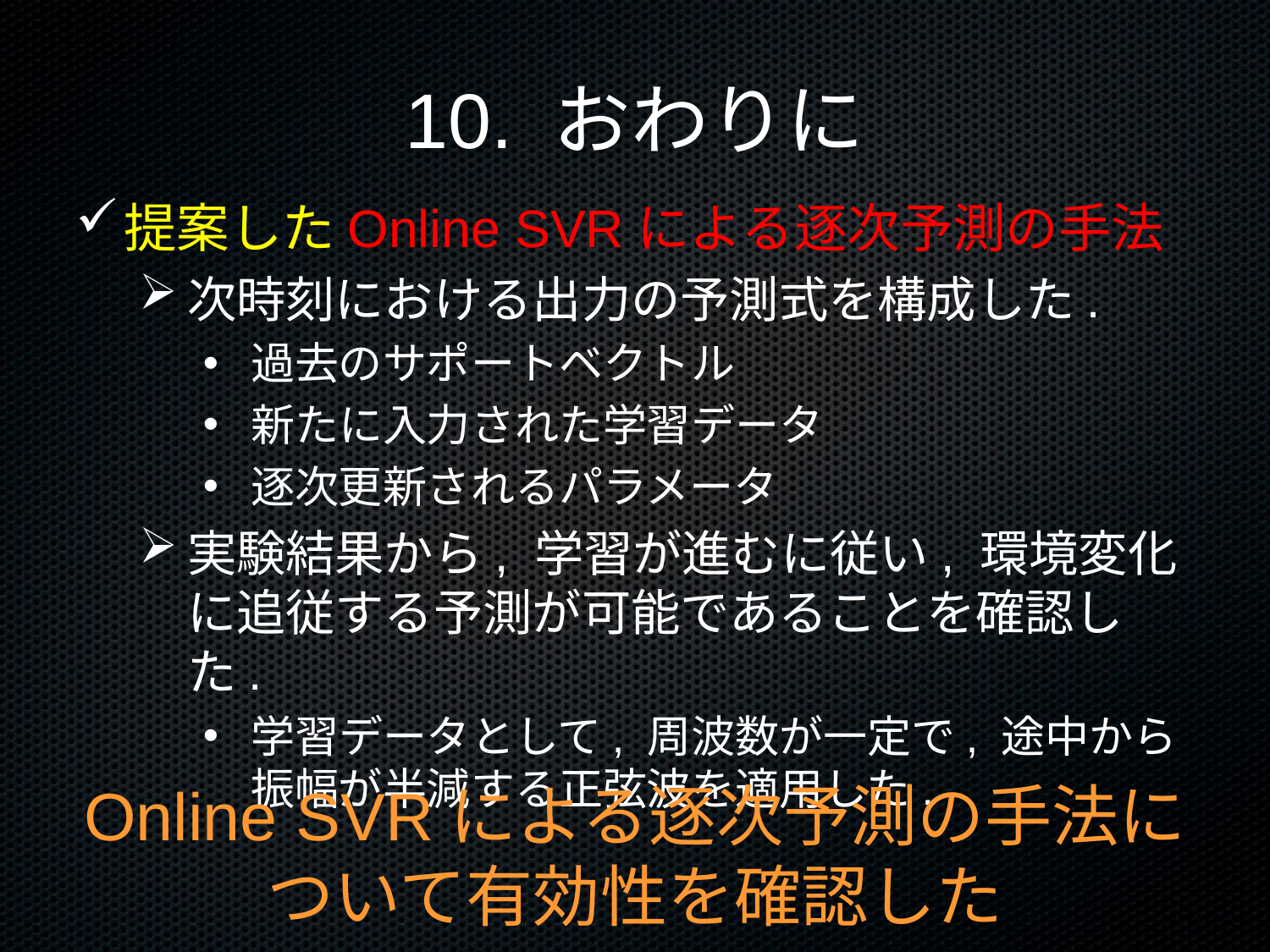

10. おわりに
提案したOnline SVRによる逐次予測の手法
次時刻における出力の予測式を構成した.
過去のサポートベクトル
新たに入力された学習データ
逐次更新されるパラメータ
実験結果から, 学習が進むに従い, 環境変化に追従する予測が可能であることを確認した.
学習データとして, 周波数が一定で, 途中から振幅が半減する正弦波を適用した.
Online SVRによる逐次予測の手法について有効性を確認した